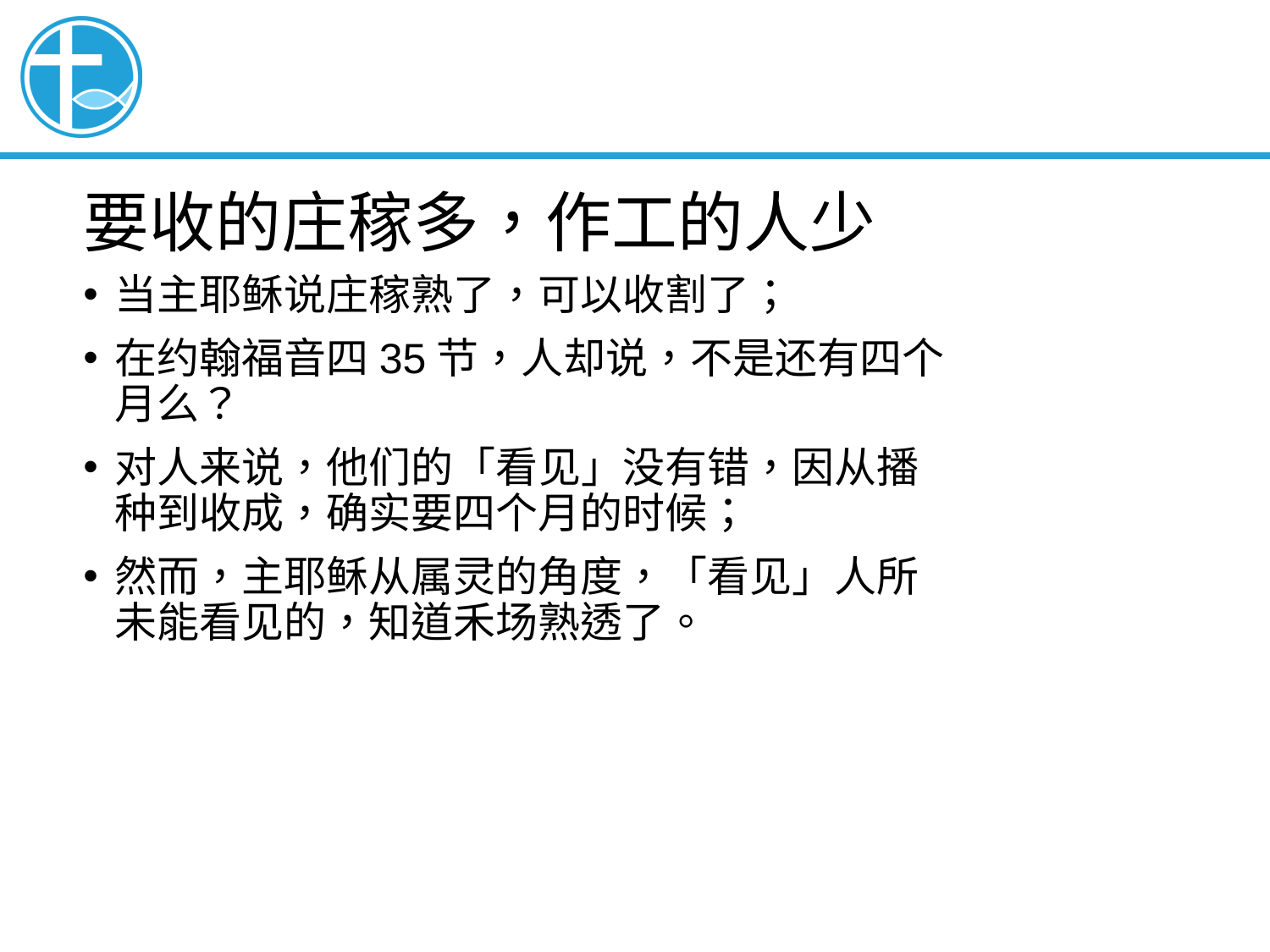

# 要收的庄稼多，作工的人少
当主耶稣说庄稼熟了，可以收割了；
在约翰福音四35节，人却说，不是还有四个月么？
对人来说，他们的「看见」没有错，因从播种到收成，确实要四个月的时候；
然而，主耶稣从属灵的角度，「看见」人所未能看见的，知道禾场熟透了。